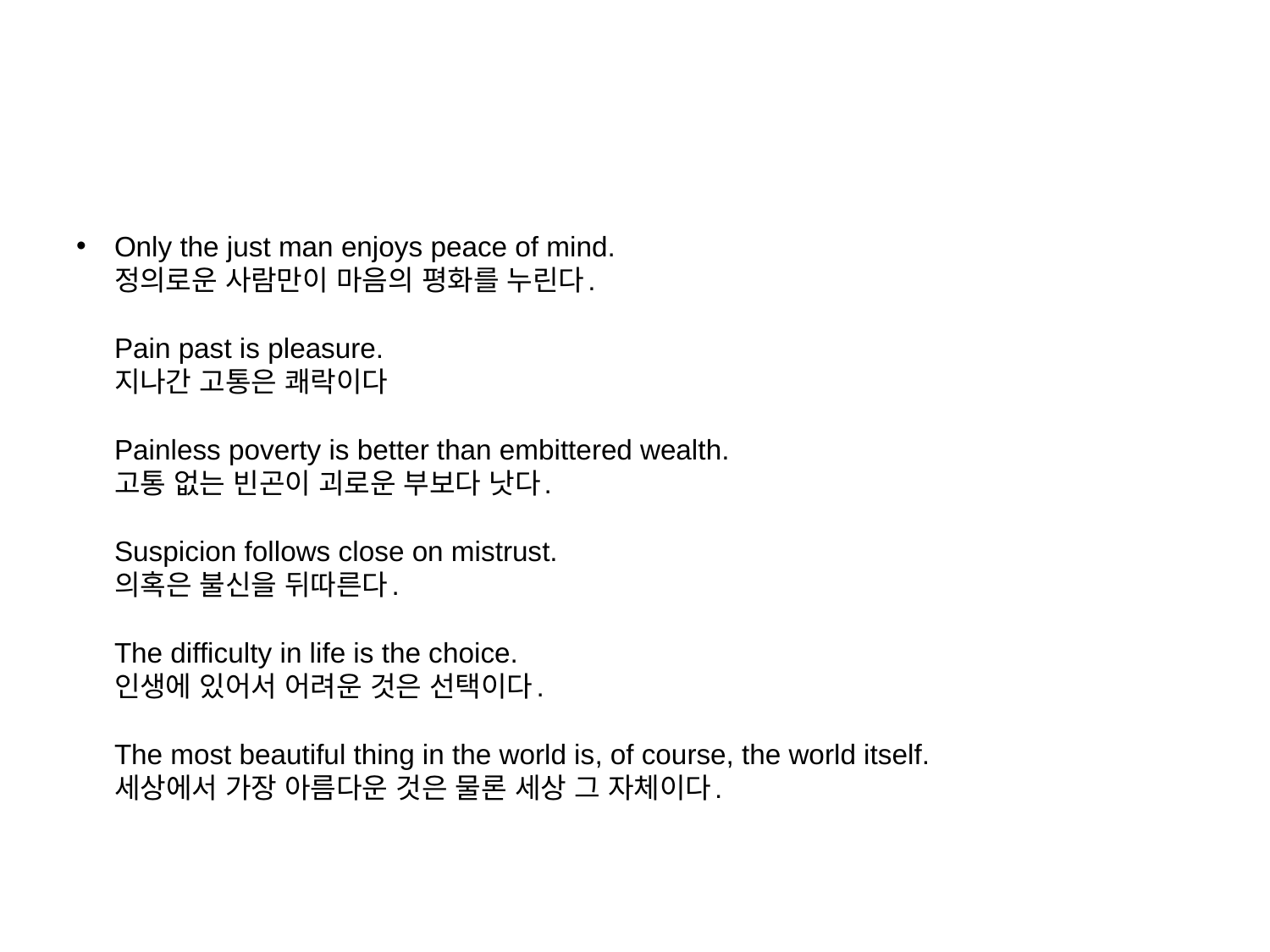

#
Only the just man enjoys peace of mind.
정의로운 사람만이 마음의 평화를 누린다.
Pain past is pleasure.
지나간 고통은 쾌락이다
Painless poverty is better than embittered wealth.
고통 없는 빈곤이 괴로운 부보다 낫다.
Suspicion follows close on mistrust.
의혹은 불신을 뒤따른다.
The difficulty in life is the choice.
인생에 있어서 어려운 것은 선택이다.
The most beautiful thing in the world is, of course, the world itself.
세상에서 가장 아름다운 것은 물론 세상 그 자체이다.